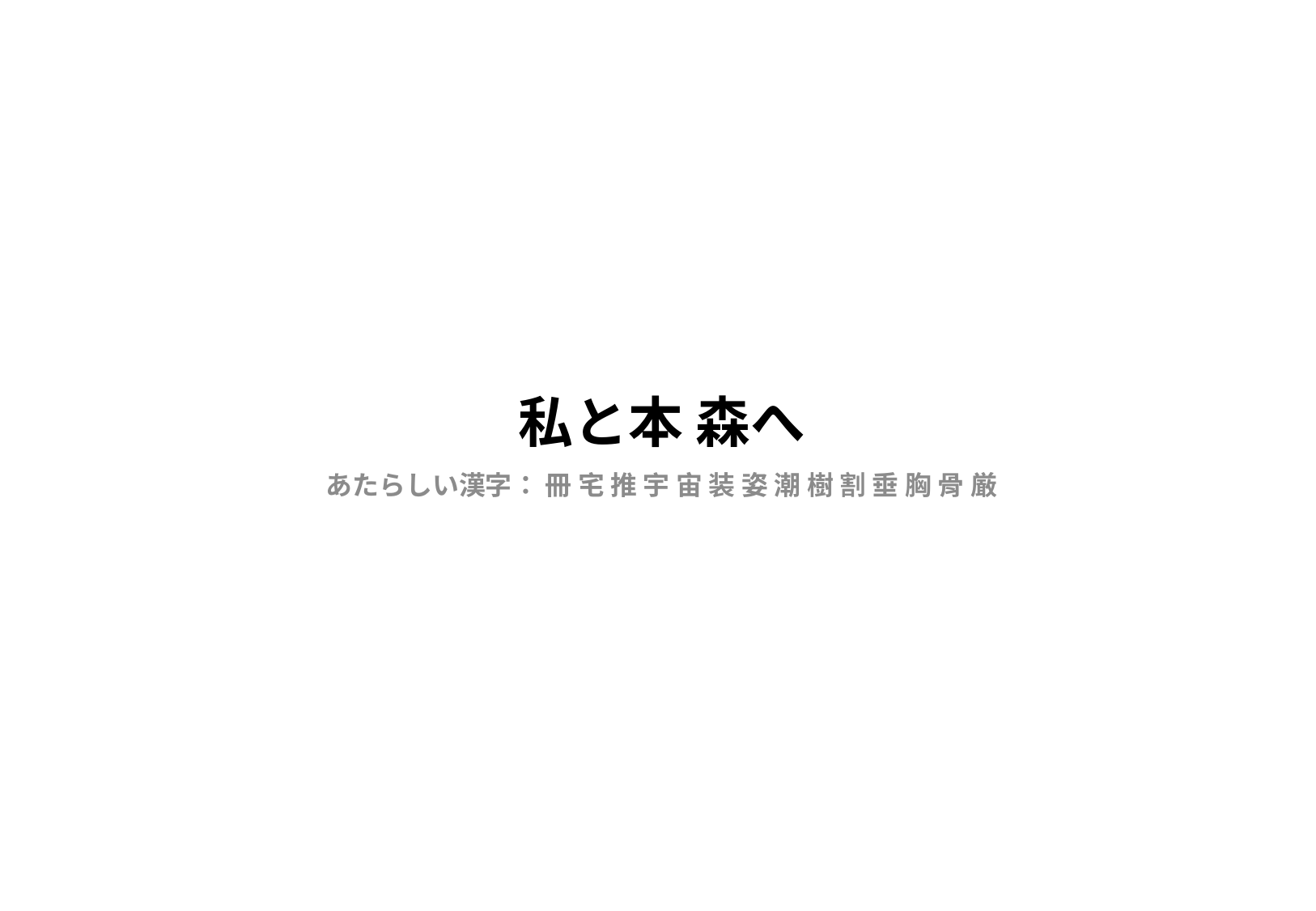

# 私と本 森へ
あたらしい漢字： 冊 宅 推 宇 宙 装 姿 潮 樹 割 垂 胸 骨 厳